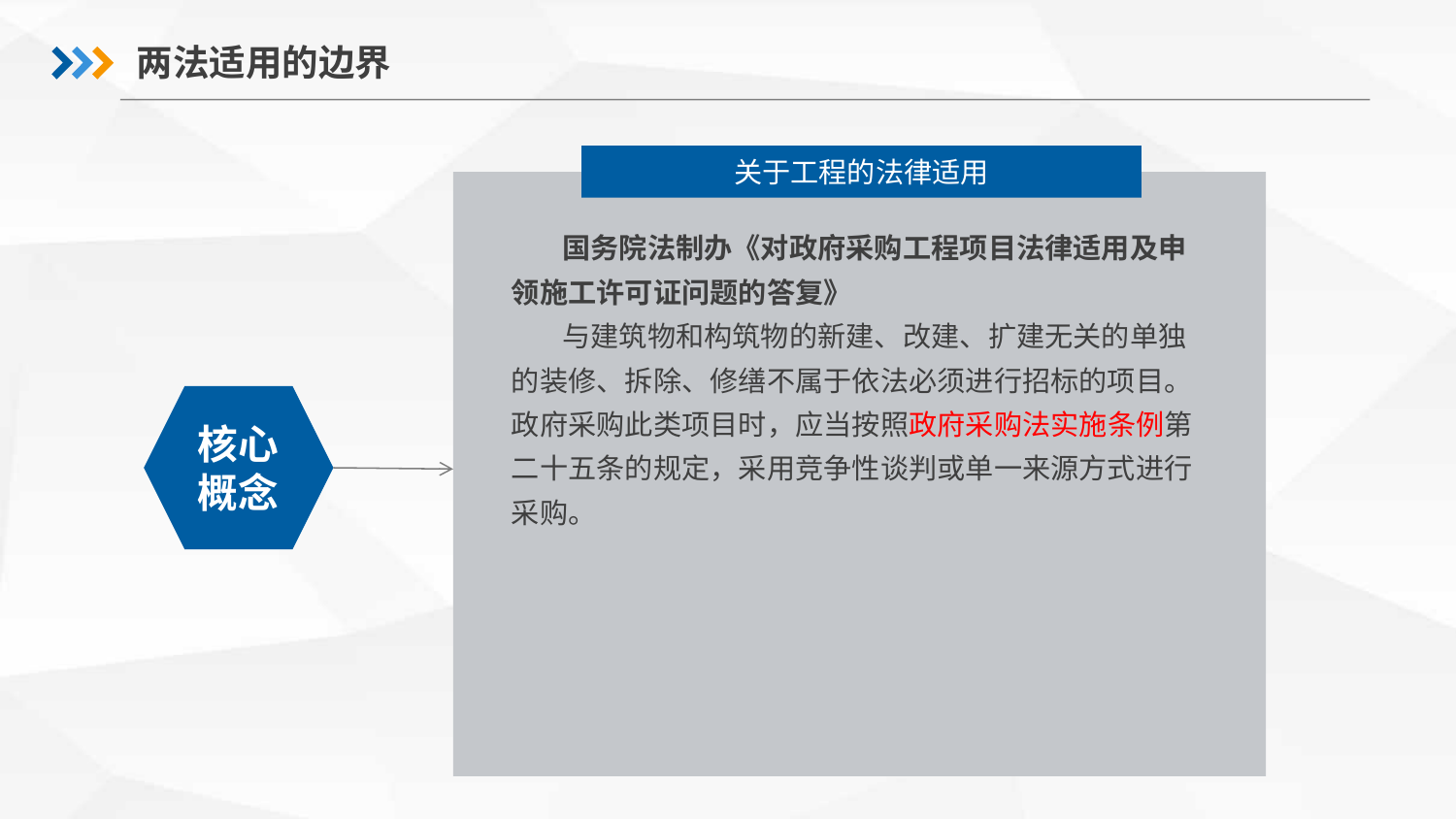

两法适用的边界

关于工程的法律适用

       国务院法制办《对政府采购工程项目法律适用及申领施工许可证问题的答复》
       与建筑物和构筑物的新建、改建、扩建无关的单独的装修、拆除、修缮不属于依法必须进行招标的项目。政府采购此类项目时，应当按照政府采购法实施条例第二十五条的规定，采用竞争性谈判或单一来源方式进行采购。
核心概念